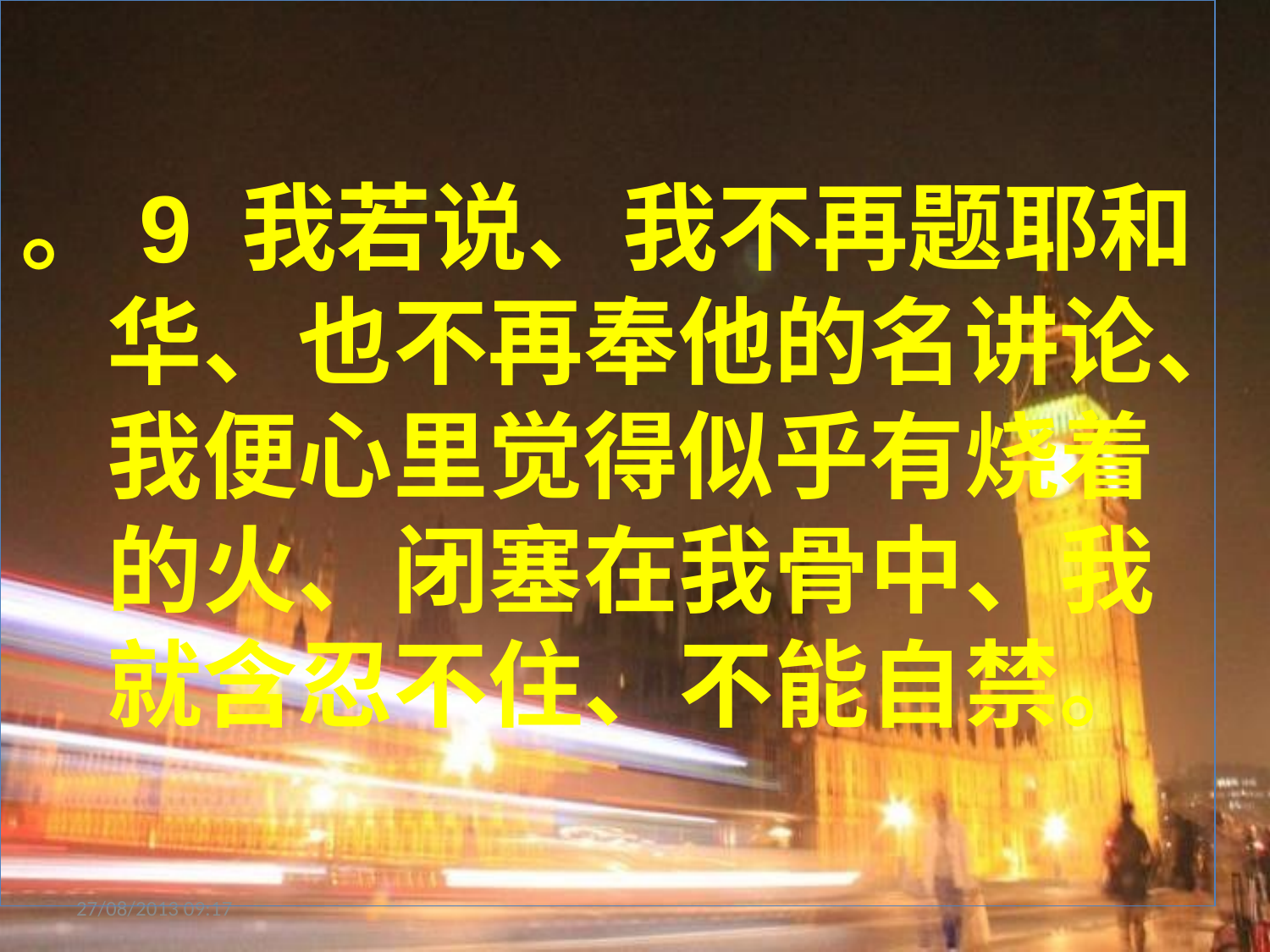

。9 我若说、我不再题耶和华、也不再奉他的名讲论、我便心里觉得似乎有烧着的火、闭塞在我骨中、我就含忍不住、不能自禁。
27/08/2013 09:17